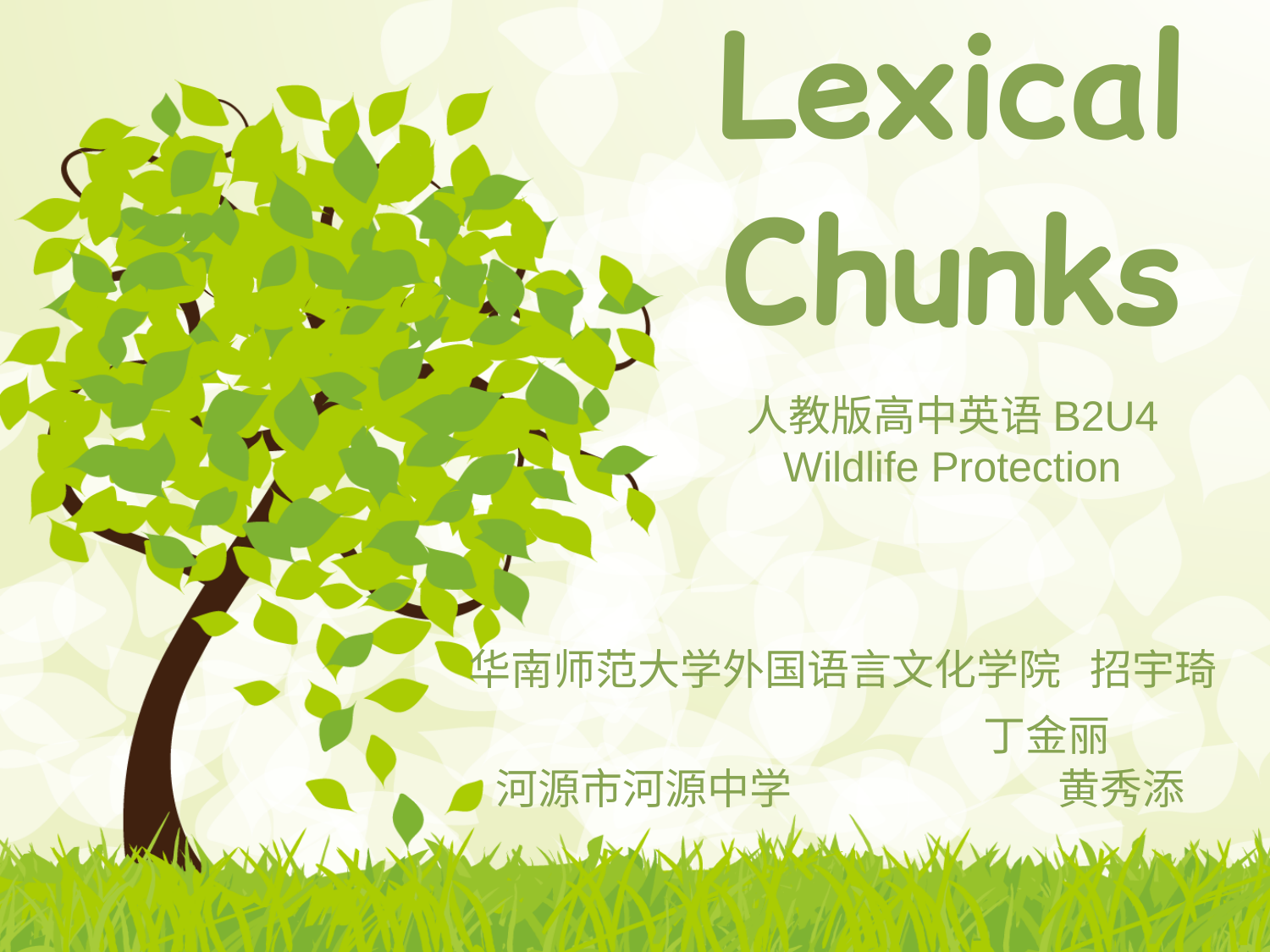

# Lexical Chunks
人教版高中英语B2U4
Wildlife Protection
华南师范大学外国语言文化学院   招宇琦
                                                     丁金丽
河源市河源中学                            黄秀添